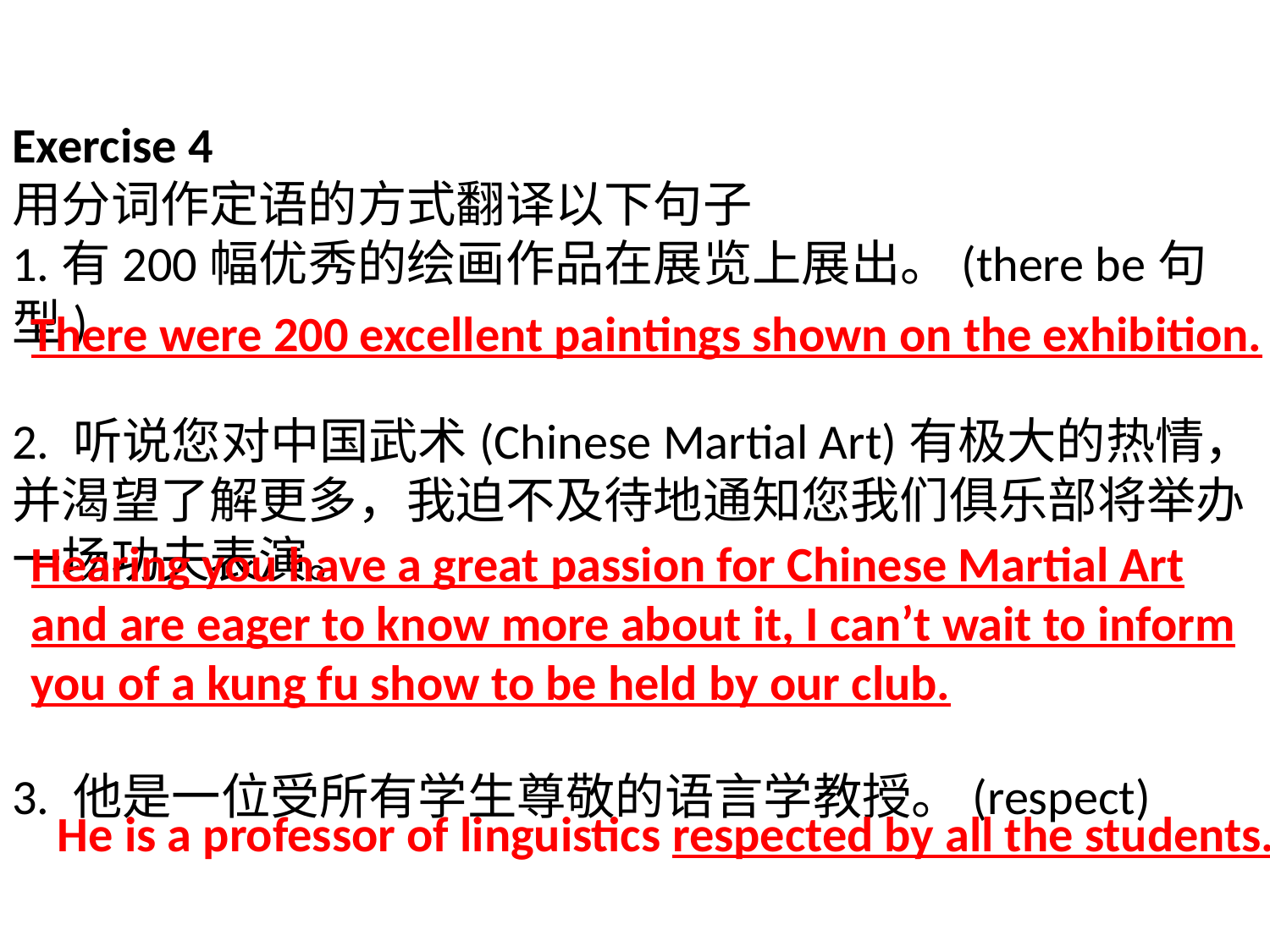

There were 200 excellent paintings shown on the exhibition.
# Exercise 4 用分词作定语的方式翻译以下句子
1.有200幅优秀的绘画作品在展览上展出。(there be句型)
2. 听说您对中国武术(Chinese Martial Art)有极大的热情，并渴望了解更多，我迫不及待地通知您我们俱乐部将举办一场功夫表演。
3. 他是一位受所有学生尊敬的语言学教授。(respect)

Hearing you have a great passion for Chinese Martial Art and are eager to know more about it, I can’t wait to inform you of a kung fu show to be held by our club.
He is a professor of linguistics respected by all the students.